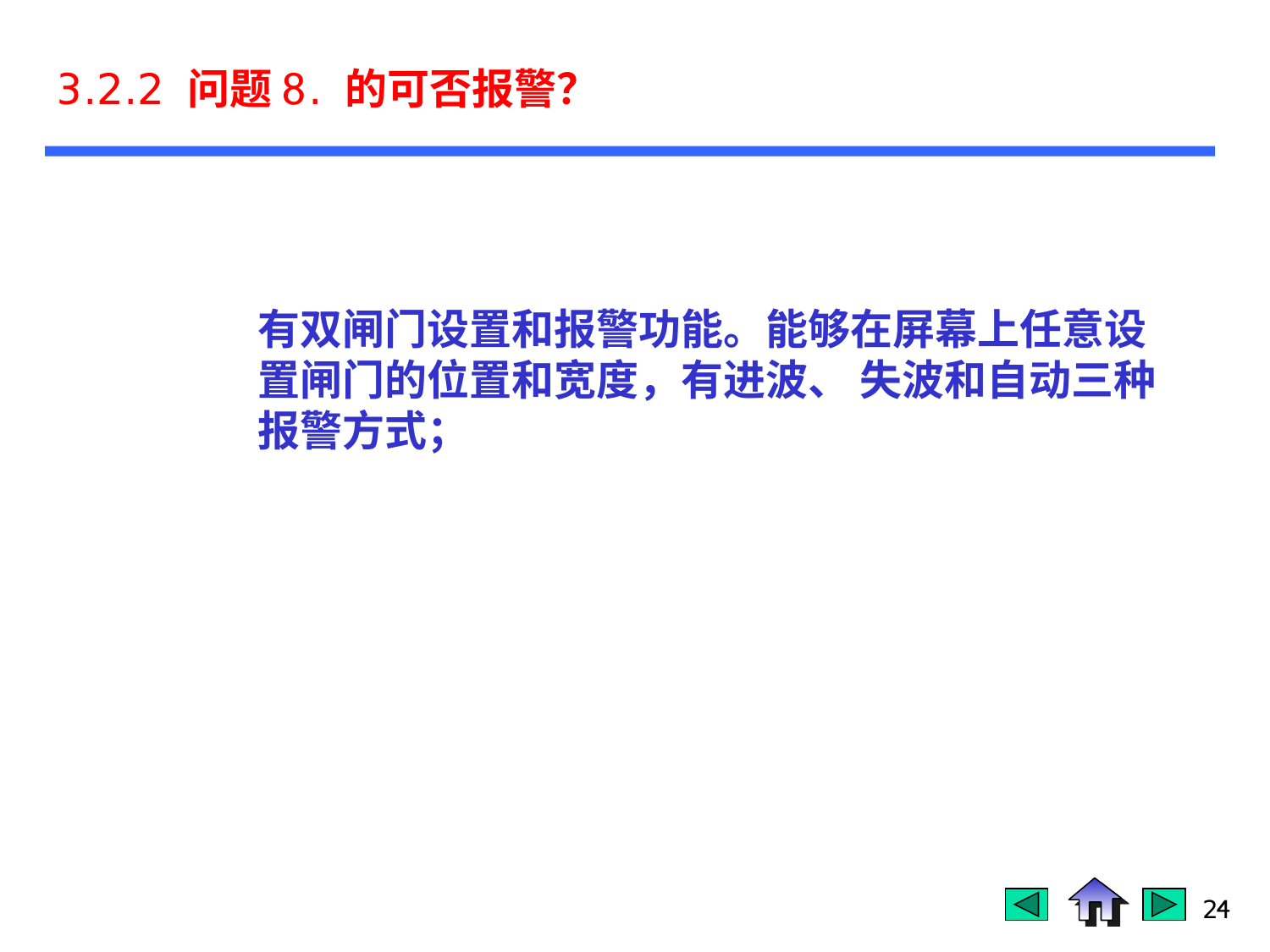

# 3.2.2 问题8. 的可否报警？
有双闸门设置和报警功能。能够在屏幕上任意设置闸门的位置和宽度，有进波、 失波和自动三种报警方式；

24